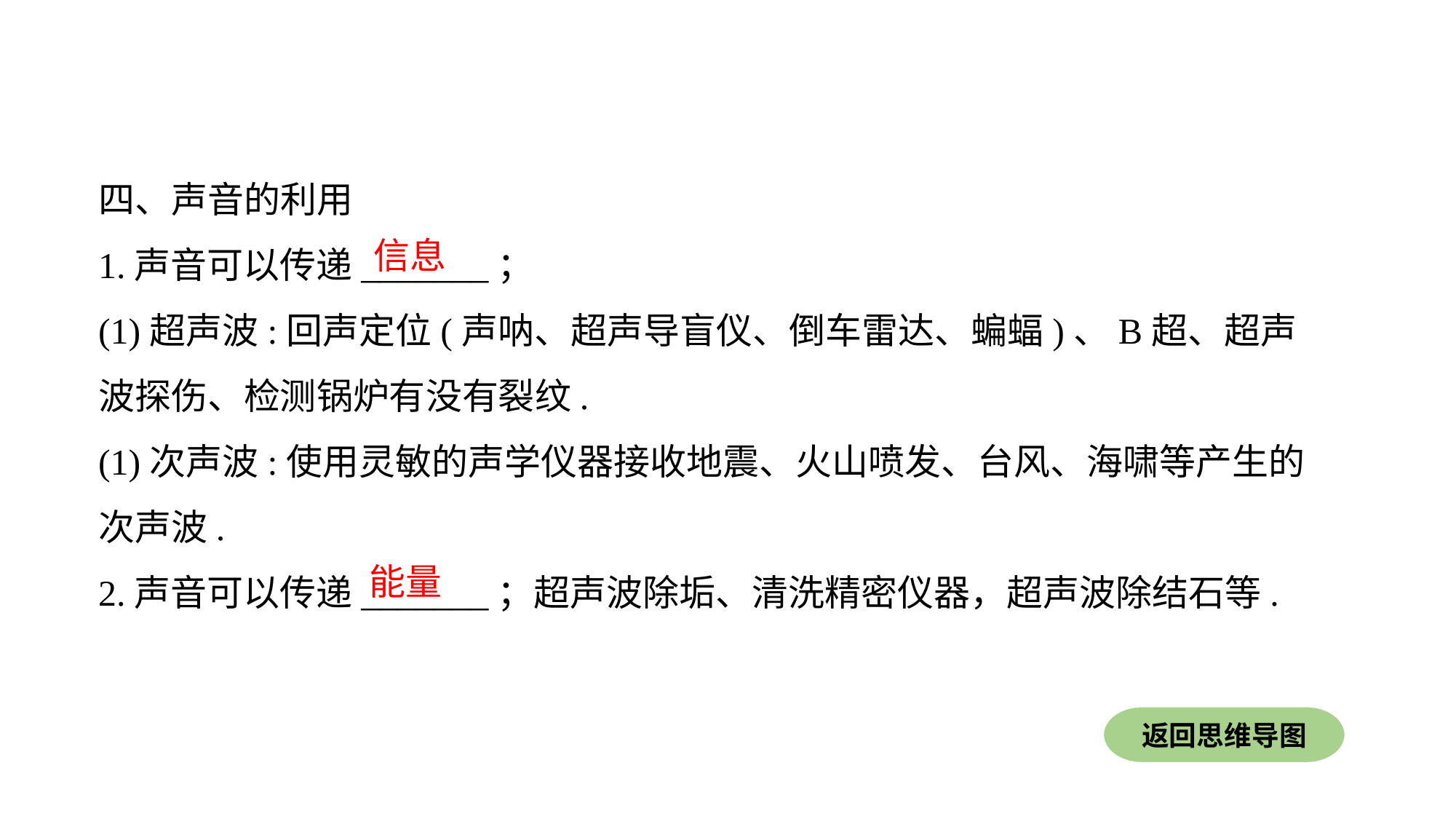

四、声音的利用
1.声音可以传递_______；
(1)超声波:回声定位(声呐、超声导盲仪、倒车雷达、蝙蝠)、B超、超声波探伤、检测锅炉有没有裂纹.
(1)次声波:使用灵敏的声学仪器接收地震、火山喷发、台风、海啸等产生的次声波.
2.声音可以传递_______；超声波除垢、清洗精密仪器，超声波除结石等.
信息

能量
返回思维导图